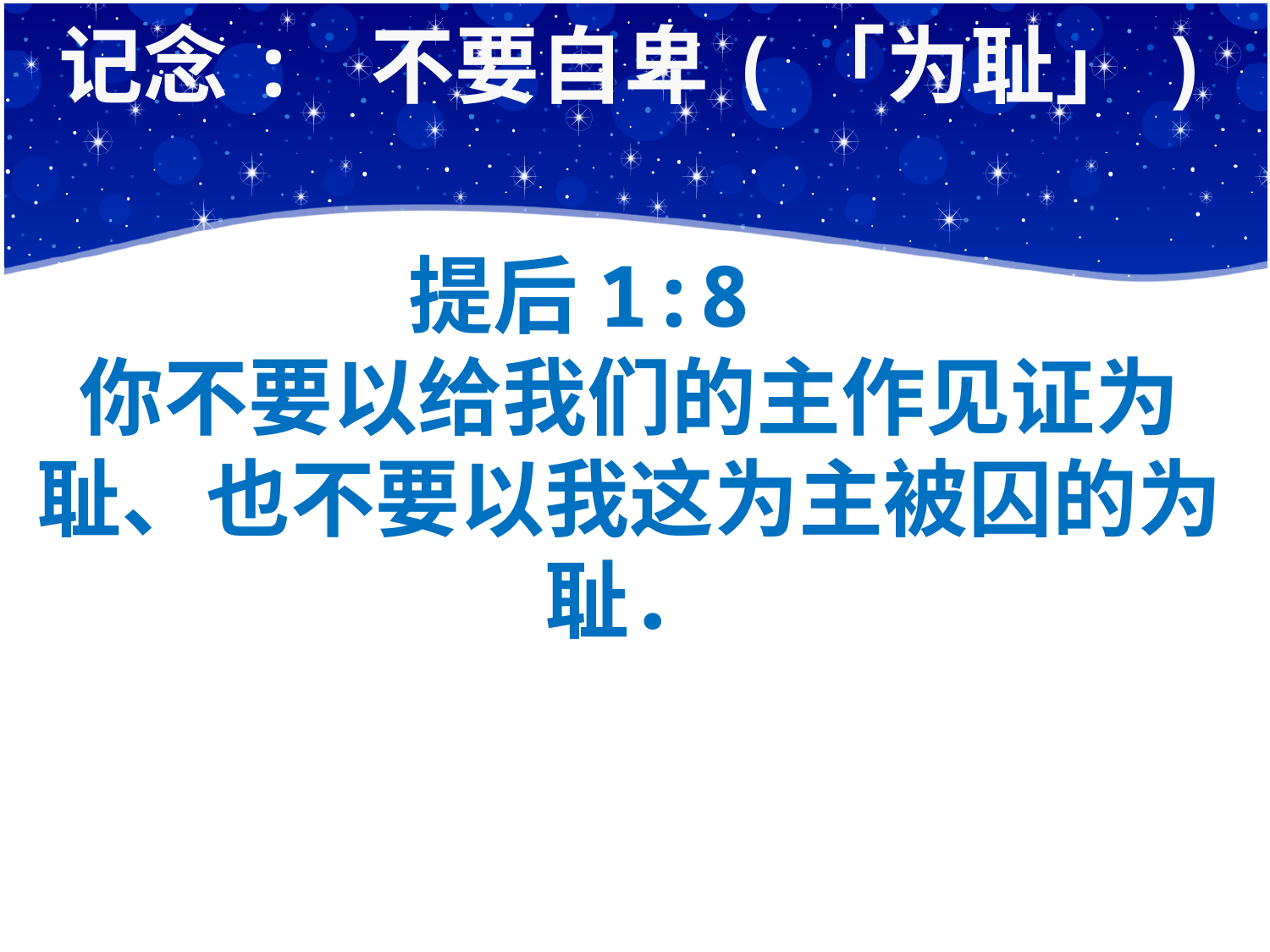

记念: 不要自卑(「为耻」)
提后1:8
你不要以给我们的主作见证为耻、也不要以我这为主被囚的为耻．